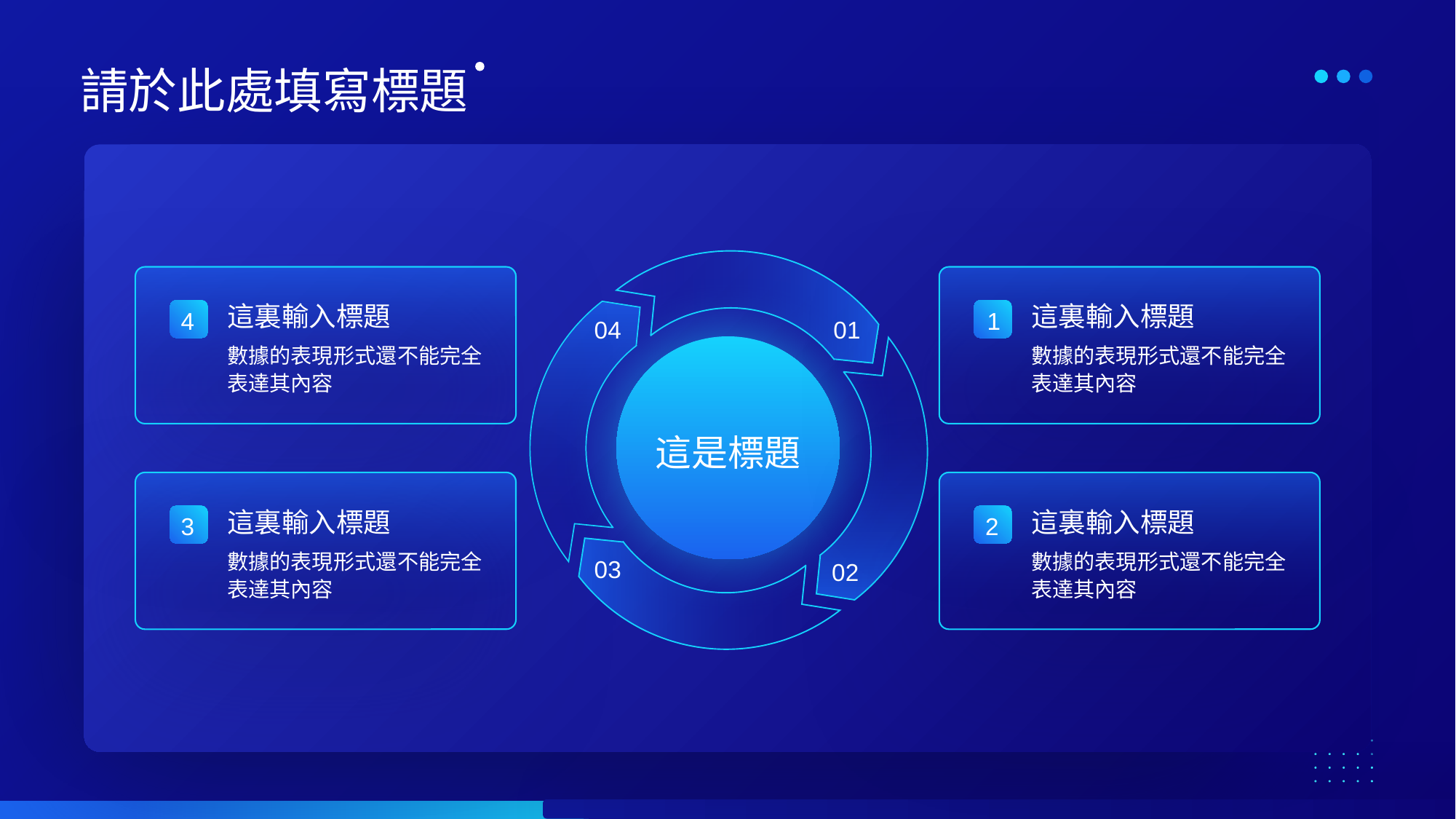

請於此處填寫標題

這裏輸入標題
這裏輸入標題

4
1

04
01

數據的表現形式還不能完全表達其內容
數據的表現形式還不能完全表達其內容
這是標題

這裏輸入標題
這裏輸入標題

3
2

數據的表現形式還不能完全表達其內容
數據的表現形式還不能完全表達其內容
03
02